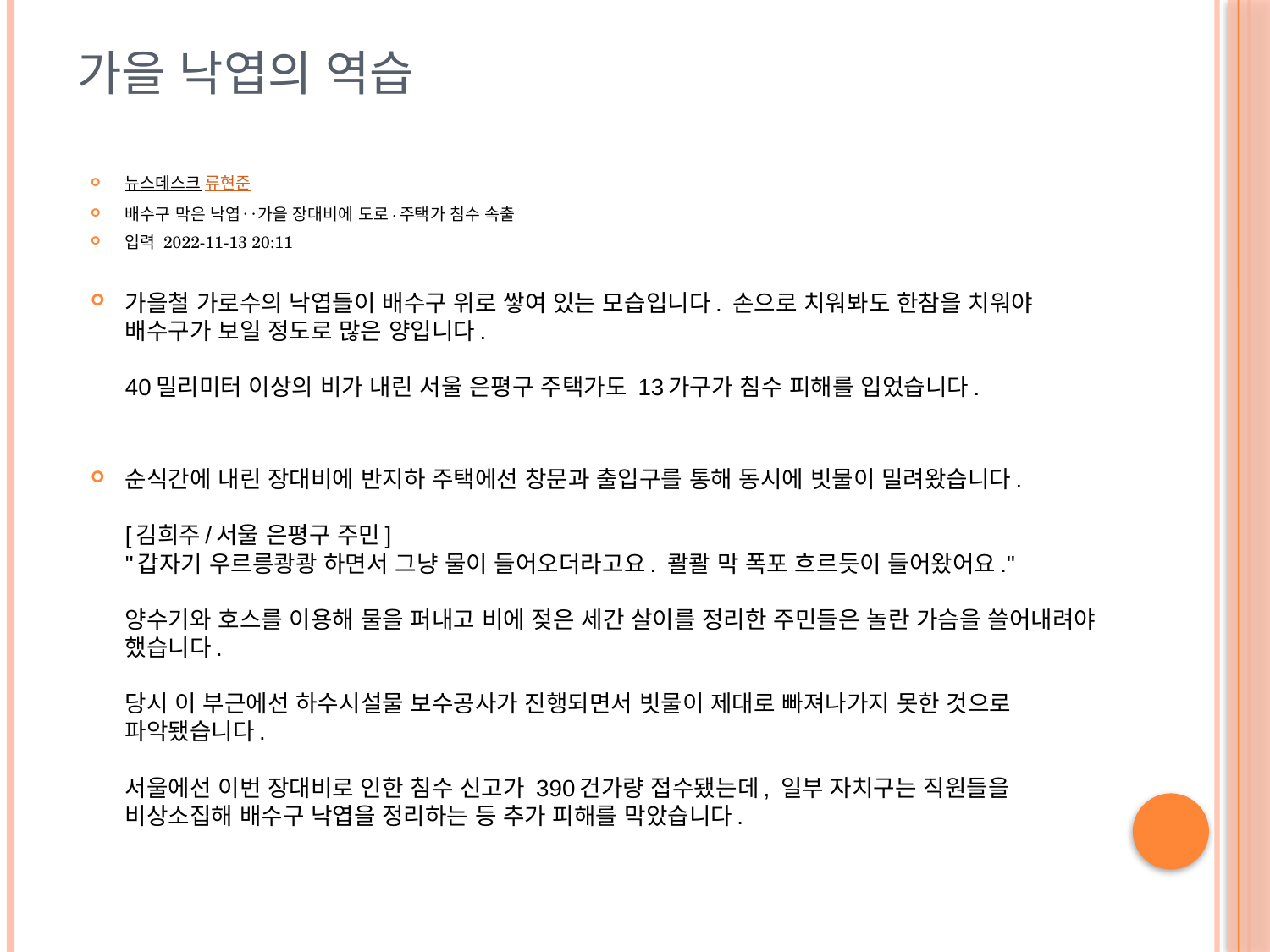

가을 낙엽의 역습
뉴스데스크 류현준
배수구 막은 낙엽‥가을 장대비에 도로·주택가 침수 속출
입력 2022-11-13 20:11

가을철 가로수의 낙엽들이 배수구 위로 쌓여 있는 모습입니다. 손으로 치워봐도 한참을 치워야 배수구가 보일 정도로 많은 양입니다.
40밀리미터 이상의 비가 내린 서울 은평구 주택가도 13가구가 침수 피해를 입었습니다.
순식간에 내린 장대비에 반지하 주택에선 창문과 출입구를 통해 동시에 빗물이 밀려왔습니다.
[김희주/서울 은평구 주민]
"갑자기 우르릉쾅쾅 하면서 그냥 물이 들어오더라고요. 콸콸 막 폭포 흐르듯이 들어왔어요."
양수기와 호스를 이용해 물을 퍼내고 비에 젖은 세간 살이를 정리한 주민들은 놀란 가슴을 쓸어내려야 했습니다.
당시 이 부근에선 하수시설물 보수공사가 진행되면서 빗물이 제대로 빠져나가지 못한 것으로 파악됐습니다.
서울에선 이번 장대비로 인한 침수 신고가 390건가량 접수됐는데, 일부 자치구는 직원들을 비상소집해 배수구 낙엽을 정리하는 등 추가 피해를 막았습니다.